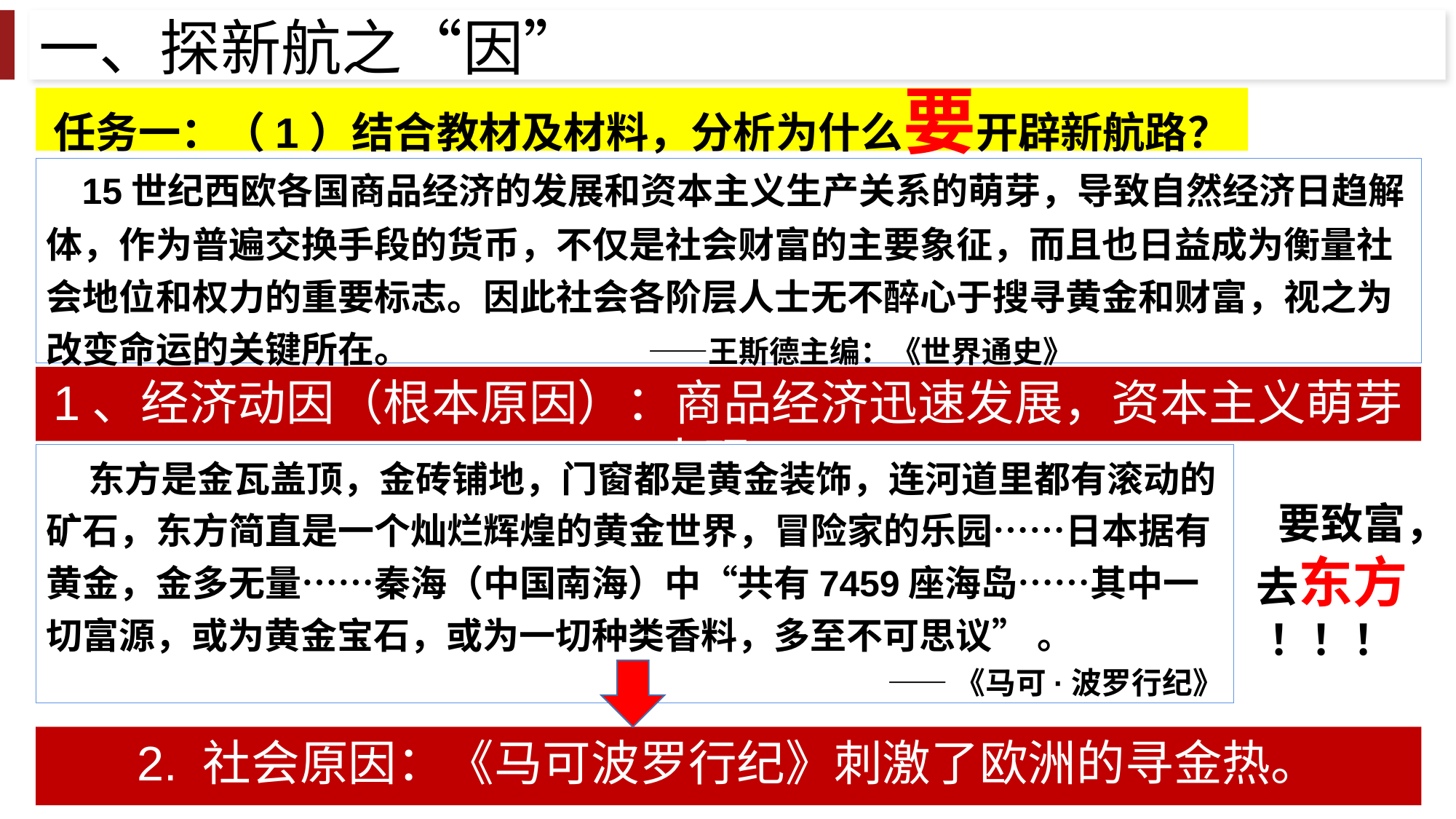

一、探新航之“因”

任务一：（1）结合教材及材料，分析为什么要开辟新航路？
   15世纪西欧各国商品经济的发展和资本主义生产关系的萌芽，导致自然经济日趋解体，作为普遍交换手段的货币，不仅是社会财富的主要象征，而且也日益成为衡量社会地位和权力的重要标志。因此社会各阶层人士无不醉心于搜寻黄金和财富，视之为改变命运的关键所在。                             ——王斯德主编：《世界通史》
1、经济动因（根本原因）：商品经济迅速发展，资本主义萌芽出现。
    东方是金瓦盖顶，金砖铺地，门窗都是黄金装饰，连河道里都有滚动的矿石，东方简直是一个灿烂辉煌的黄金世界，冒险家的乐园……日本据有黄金，金多无量……秦海（中国南海）中“共有7459座海岛……其中一切富源，或为黄金宝石，或为一切种类香料，多至不可思议” 。
——《马可·波罗行纪》
 要致富，去东方
！！！

2. 社会原因：《马可波罗行纪》刺激了欧洲的寻金热。